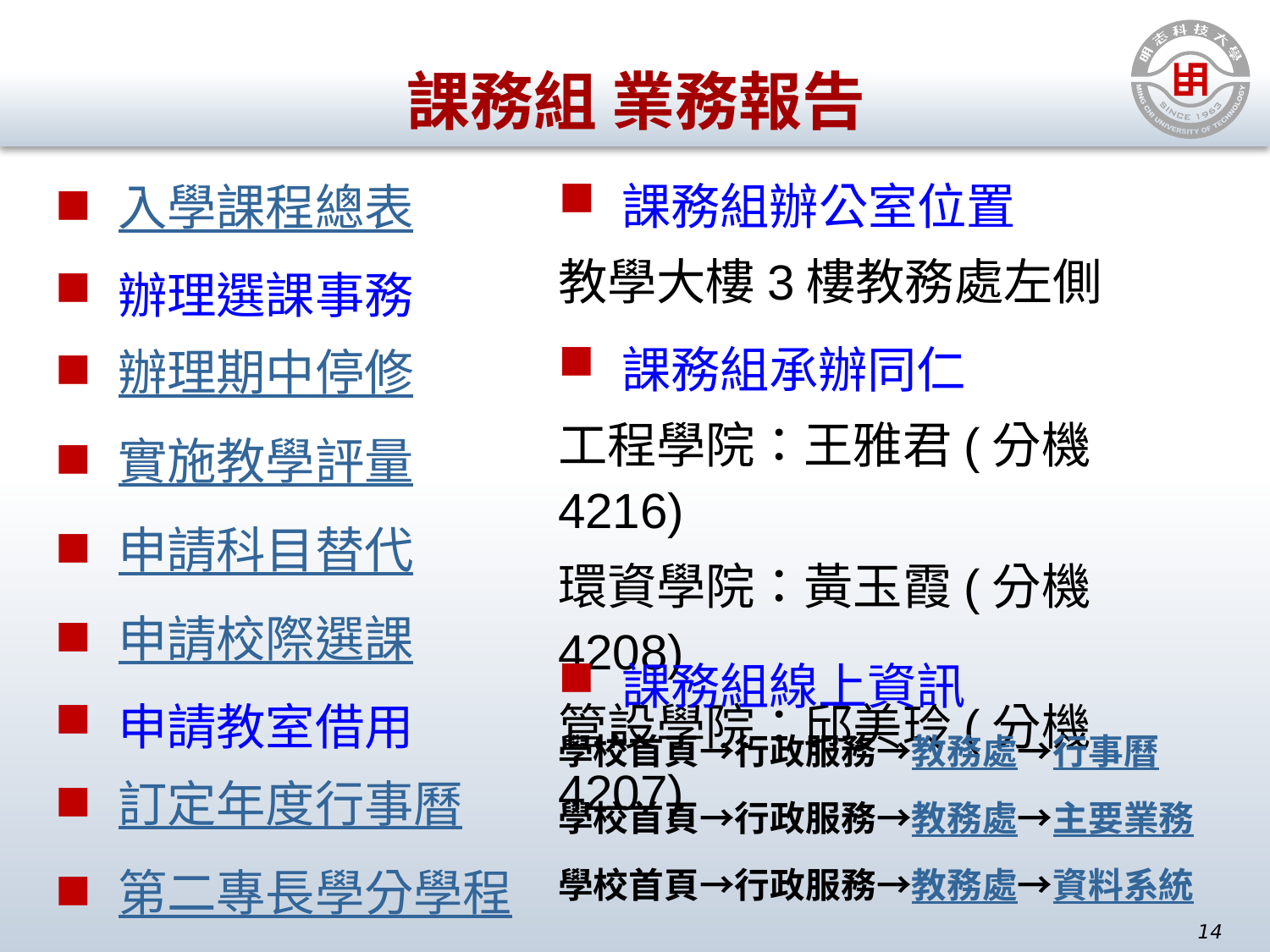

# 課務組 業務報告
入學課程總表
辦理選課事務
辦理期中停修
實施教學評量
申請科目替代
申請校際選課
申請教室借用
訂定年度行事曆
第二專長學分學程
跨領域學分學程
課務組辦公室位置
教學大樓3樓教務處左側
課務組承辦同仁
工程學院：王雅君(分機4216)
環資學院：黃玉霞(分機4208)
管設學院：邱美玲(分機4207)
課務組線上資訊
學校首頁→行政服務→教務處→行事曆
學校首頁→行政服務→教務處→主要業務
學校首頁→行政服務→教務處→資料系統
14